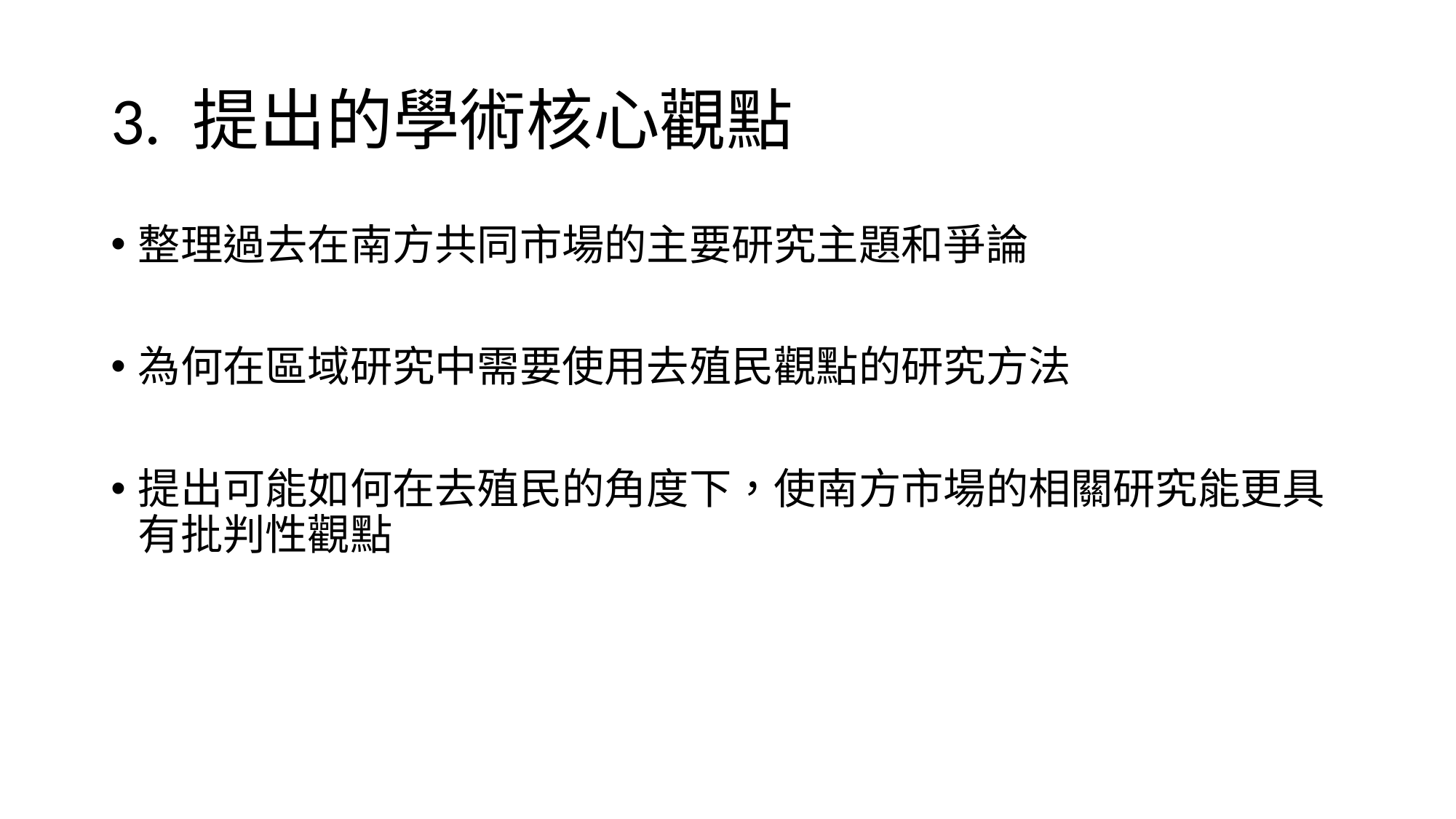

# 3. 提出的學術核心觀點
整理過去在南方共同市場的主要研究主題和爭論

為何在區域研究中需要使用去殖民觀點的研究方法

提出可能如何在去殖民的角度下，使南方市場的相關研究能更具有批判性觀點